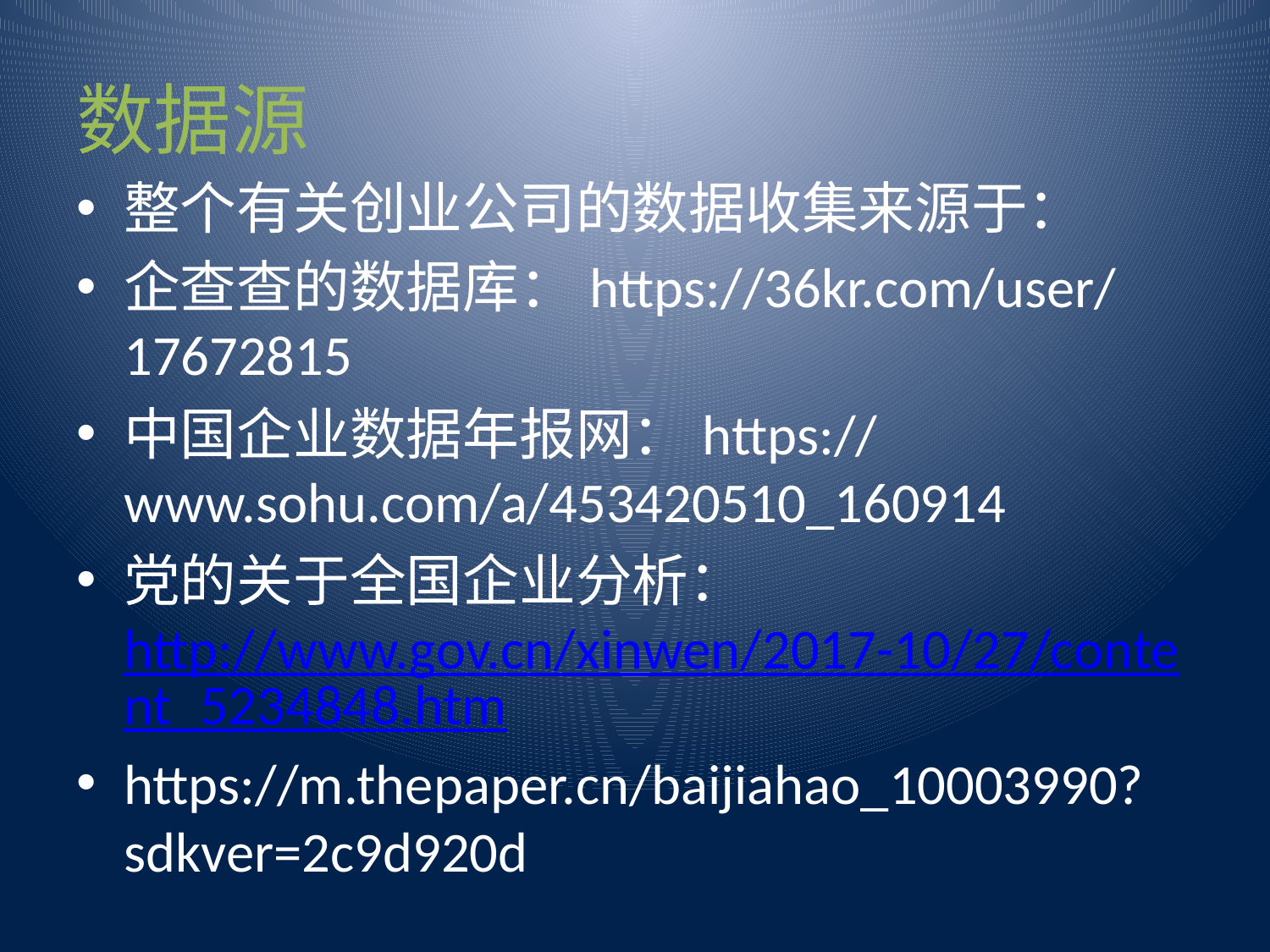

# 数据源
整个有关创业公司的数据收集来源于：
企查查的数据库：https://36kr.com/user/17672815
中国企业数据年报网：https://www.sohu.com/a/453420510_160914
党的关于全国企业分析：http://www.gov.cn/xinwen/2017-10/27/content_5234848.htm
https://m.thepaper.cn/baijiahao_10003990?sdkver=2c9d920d